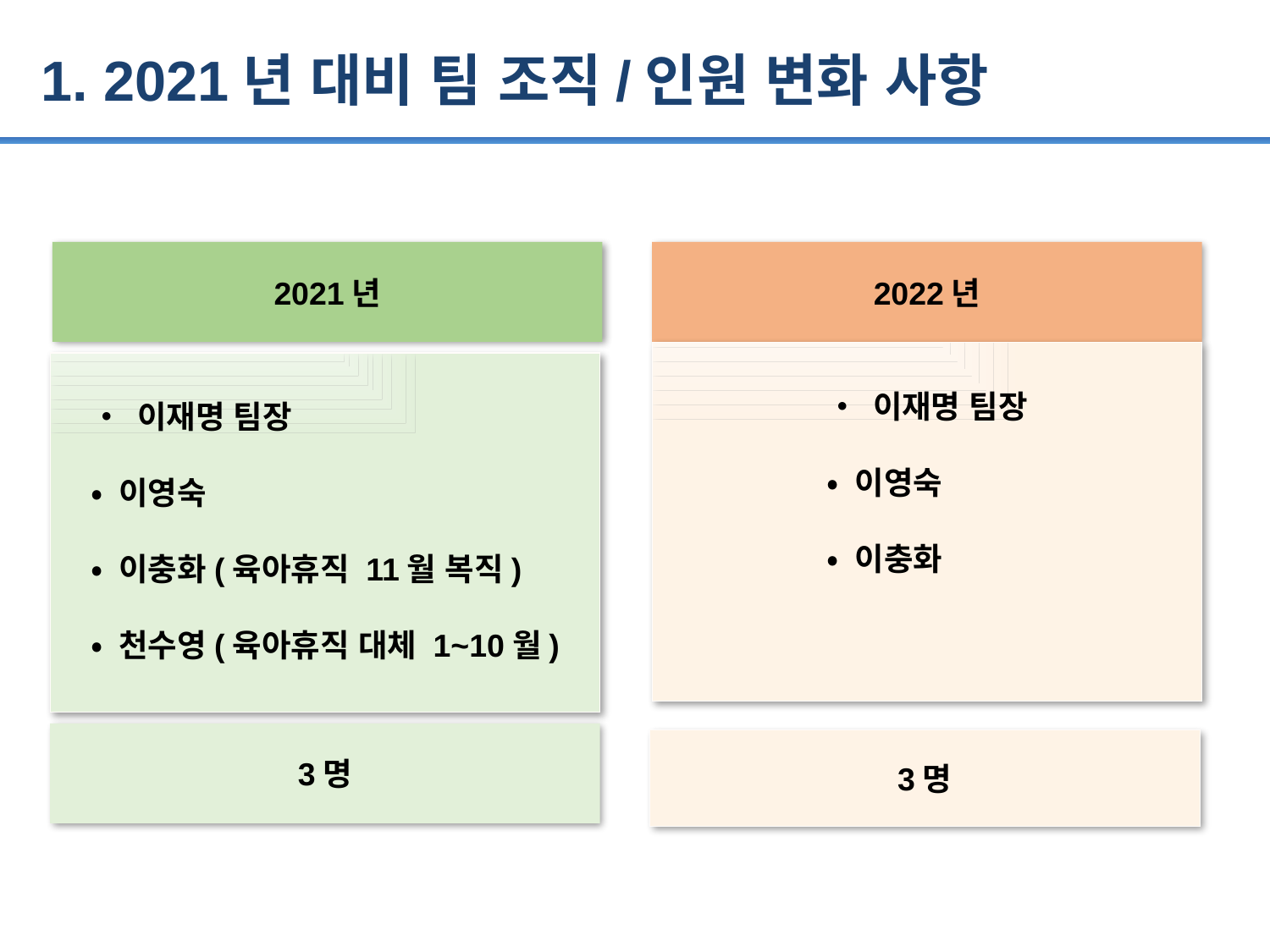

1. 2021년 대비 팀 조직/인원 변화 사항
2021년
2022년
• 이재명 팀장
• 이영숙
• 이충화
• 이재명 팀장
• 이영숙
• 이충화(육아휴직 11월 복직)
• 천수영(육아휴직 대체 1~10월)
3명
3명